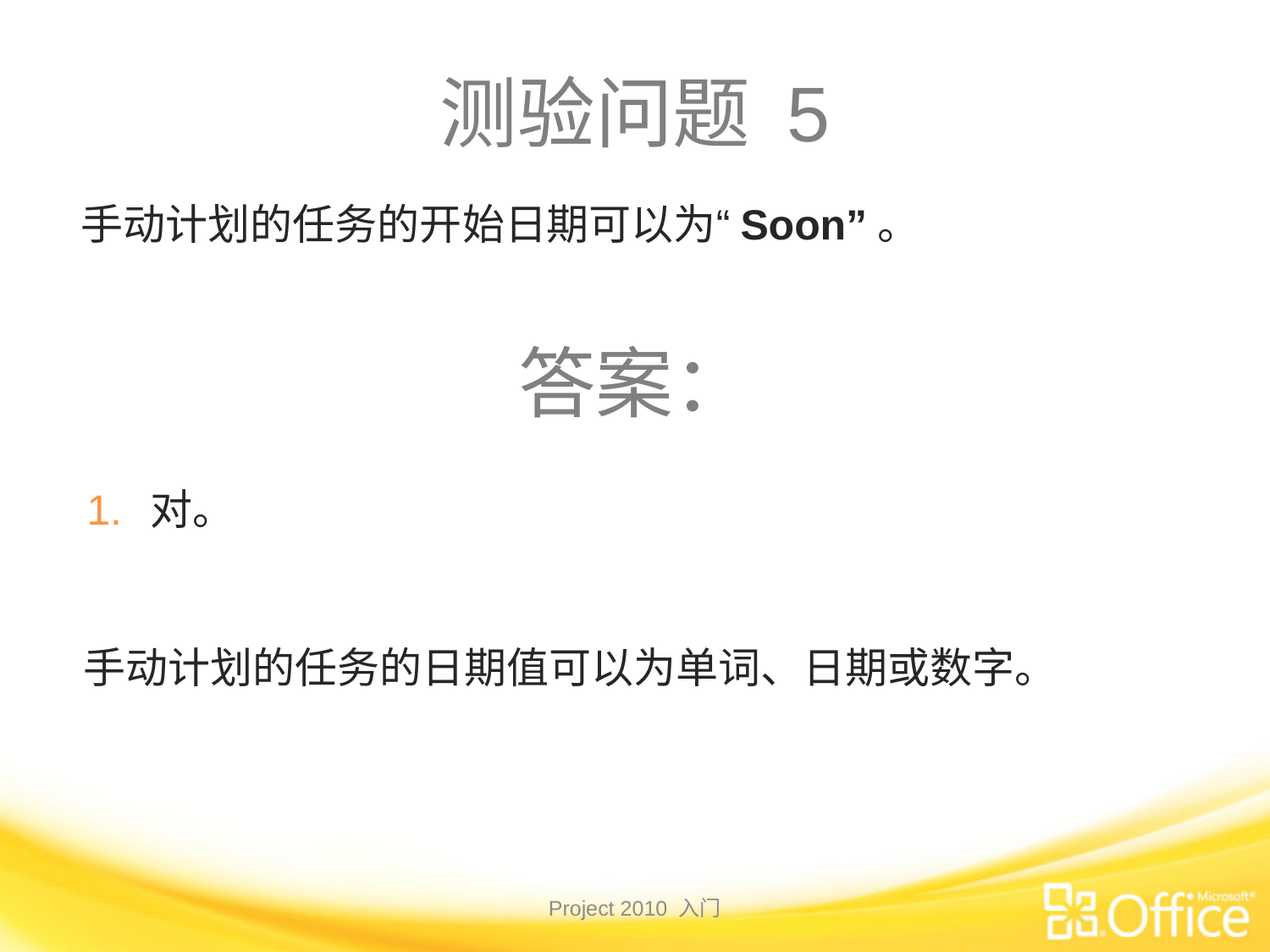

# 测验问题 5
手动计划的任务的开始日期可以为“Soon”。
答案：
对。
手动计划的任务的日期值可以为单词、日期或数字。
Project 2010 入门